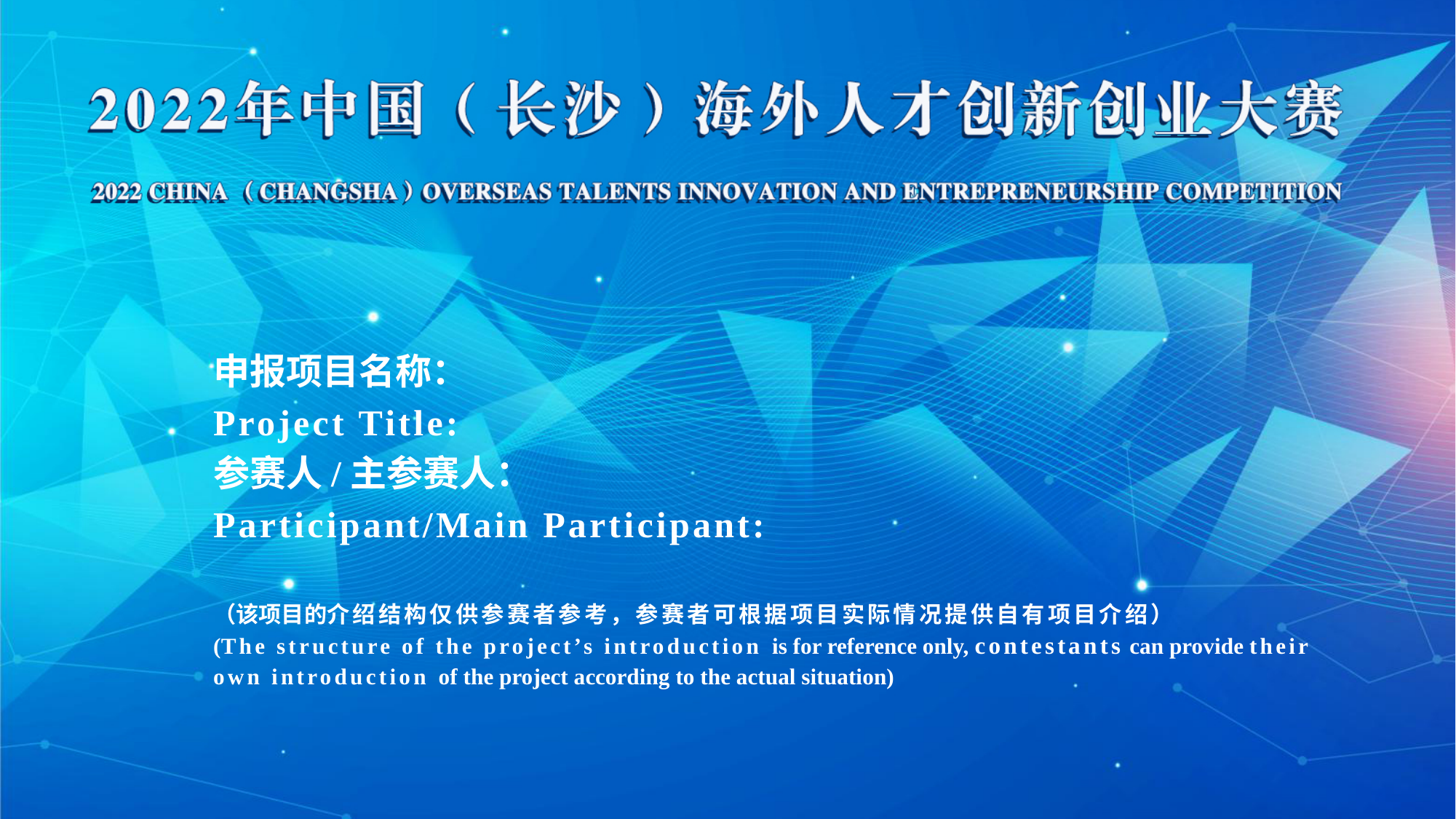

申报项目名称：
Project Title:
参赛人/主参赛人：
Participant/Main Participant:

（该项目的介绍结构仅供参赛者参考，参赛者可根据项目实际情况提供自有项目介绍）
(The structure of the project’s introduction is for reference only, contestants can provide their own introduction of the project according to the actual situation)